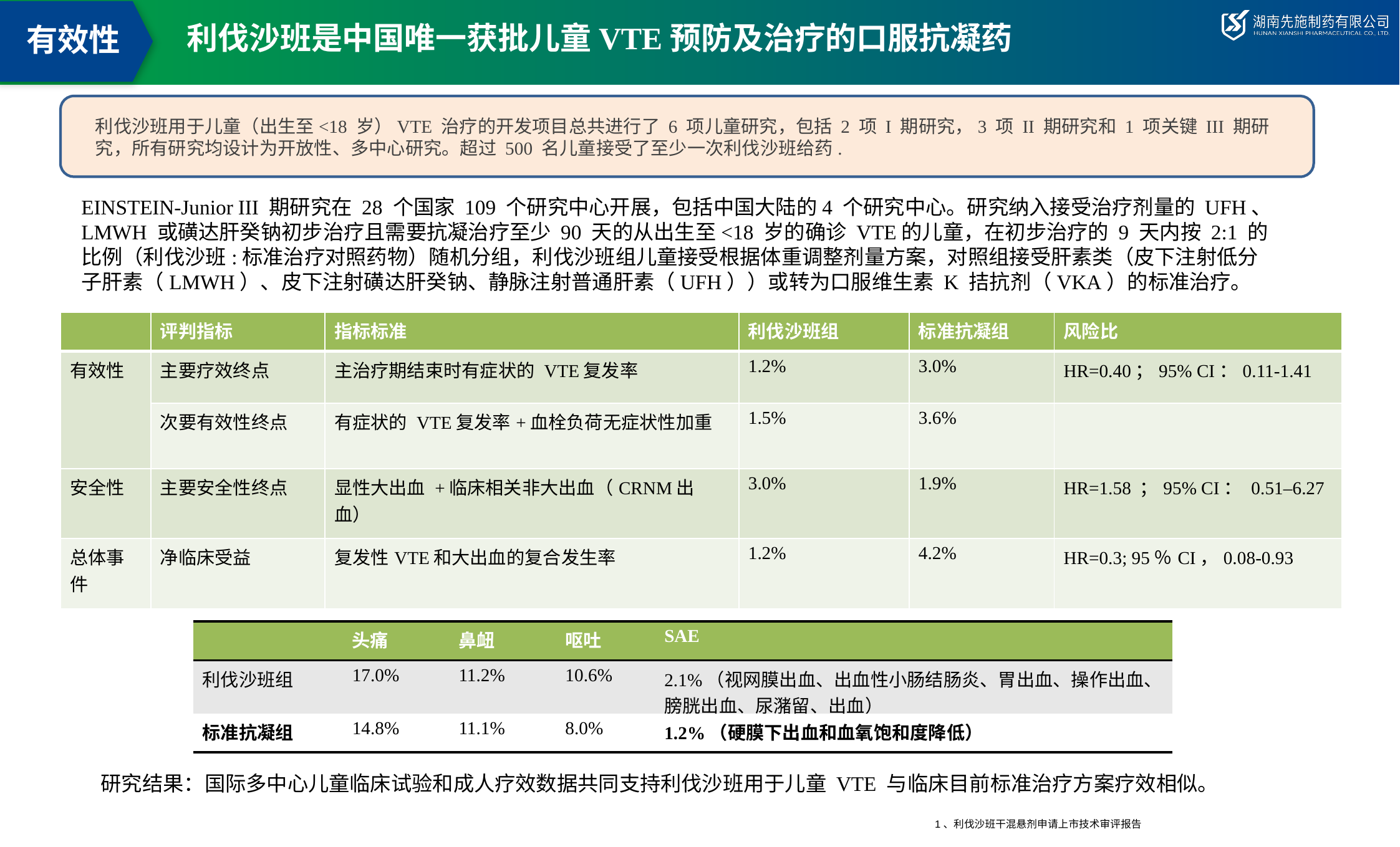

利伐沙班是中国唯一获批儿童VTE预防及治疗的口服抗凝药
有效性

利伐沙班用于儿童（出生至<18 岁）VTE 治疗的开发项目总共进行了 6 项儿童研究，包括 2 项 I 期研究，3 项 II 期研究和 1 项关键 III 期研究，所有研究均设计为开放性、多中心研究。超过 500 名儿童接受了至少一次利伐沙班给药.
EINSTEIN-Junior III 期研究在 28 个国家 109 个研究中心开展，包括中国大陆的4 个研究中心。研究纳入接受治疗剂量的 UFH、LMWH 或磺达肝癸钠初步治疗且需要抗凝治疗至少 90 天的从出生至<18 岁的确诊 VTE的儿童，在初步治疗的 9 天内按 2:1 的比例（利伐沙班:标准治疗对照药物）随机分组，利伐沙班组儿童接受根据体重调整剂量方案，对照组接受肝素类（皮下注射低分子肝素（LMWH）、皮下注射磺达肝癸钠、静脉注射普通肝素（UFH））或转为口服维生素 K 拮抗剂（VKA）的标准治疗。
|  | 评判指标 | 指标标准 | 利伐沙班组 | 标准抗凝组 | 风险比 |
| --- | --- | --- | --- | --- | --- |
| 有效性 | 主要疗效终点 | 主治疗期结束时有症状的 VTE复发率 | 1.2% | 3.0% | HR=0.40；95% CI：0.11-1.41 |
|  | 次要有效性终点 | 有症状的 VTE复发率+血栓负荷无症状性加重 | 1.5% | 3.6% |  |
| 安全性 | 主要安全性终点 | 显性大出血 +临床相关非大出血（CRNM出血） | 3.0% | 1.9% | HR=1.58 ；95% CI： 0.51–6.27 |
| 总体事件 | 净临床受益 | 复发性VTE和大出血的复合发生率 | 1.2% | 4.2% | HR=0.3; 95％CI，0.08-0.93 |
|  | 头痛 | 鼻衄 | 呕吐 | SAE |
| --- | --- | --- | --- | --- |
| 利伐沙班组 | 17.0% | 11.2% | 10.6% | 2.1%（视网膜出血、出血性小肠结肠炎、胃出血、操作出血、膀胱出血、尿潴留、出血） |
| 标准抗凝组 | 14.8% | 11.1% | 8.0% | 1.2%（硬膜下出血和血氧饱和度降低） |
研究结果：国际多中心儿童临床试验和成人疗效数据共同支持利伐沙班用于儿童 VTE 与临床目前标准治疗方案疗效相似。
1、利伐沙班干混悬剂申请上市技术审评报告